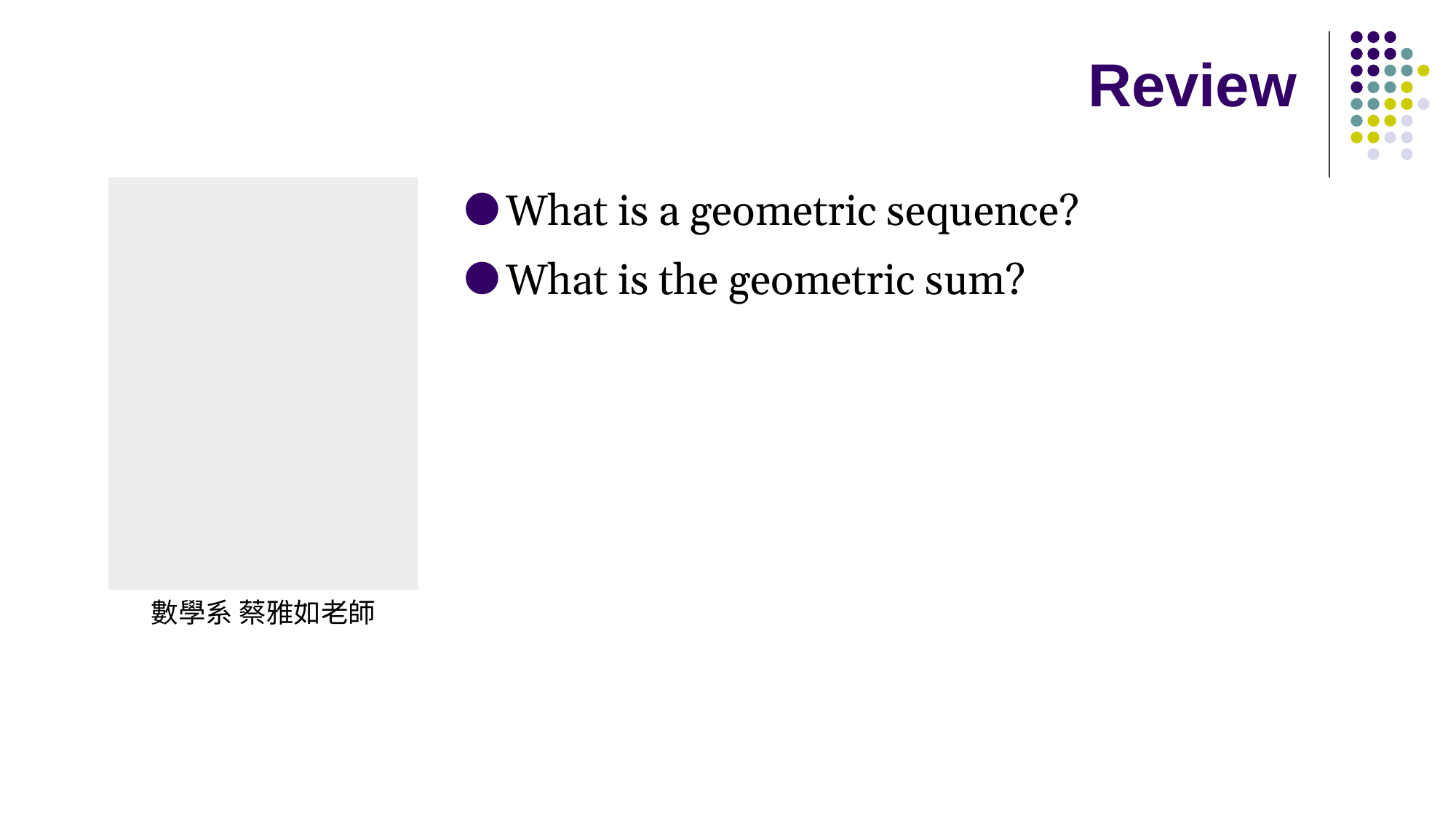

# Review
What is a geometric sequence?
What is the geometric sum?

數學系 蔡雅如老師